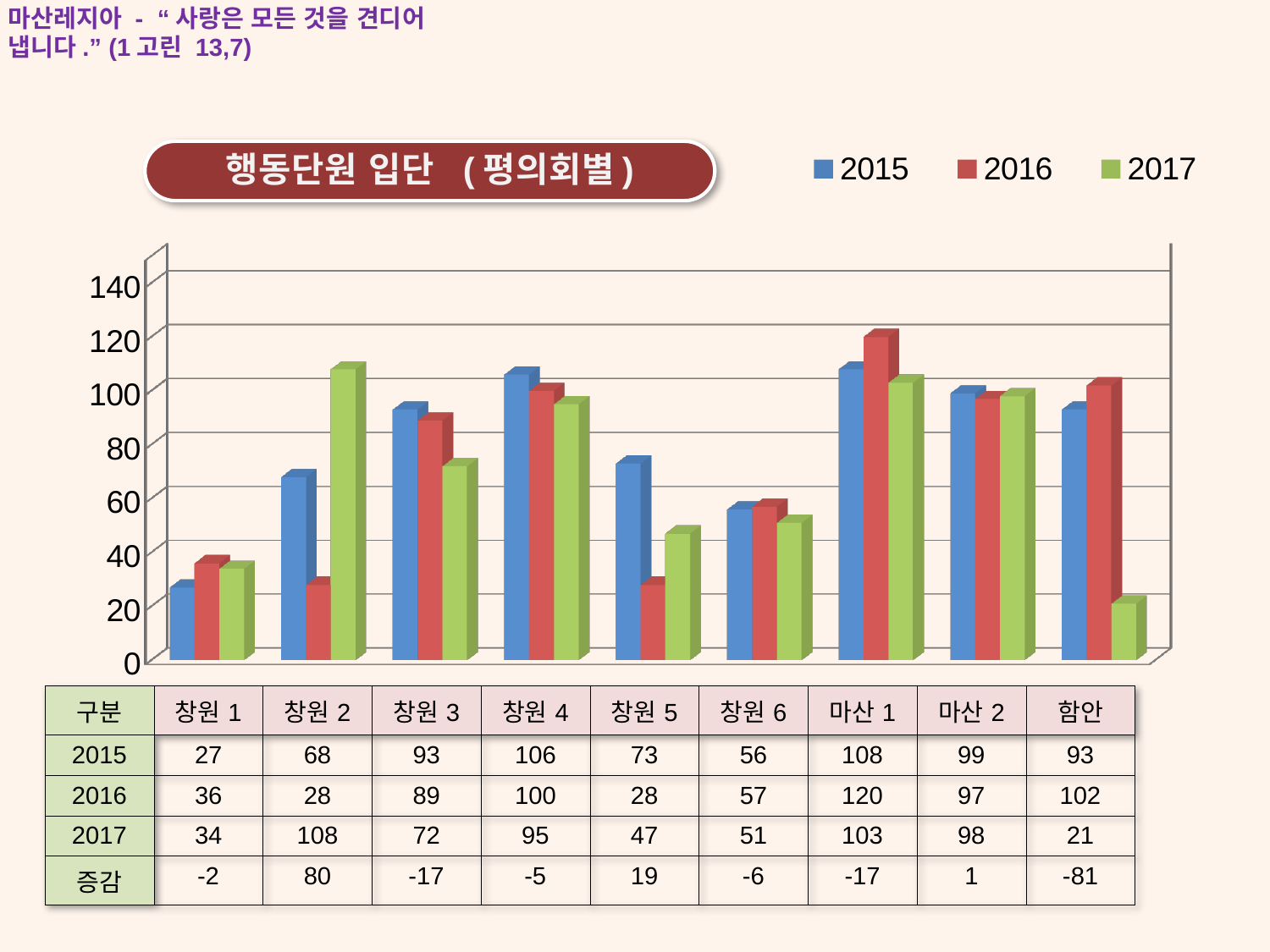

마산레지아 -  “사랑은 모든 것을 견디어 냅니다.” (1고린 13,7)

[unsupported chart]

| 구분 | 창원1 | 창원2 | 창원3 | 창원4 | 창원5 | 창원6 | 마산1 | 마산2 | 함안 |
| --- | --- | --- | --- | --- | --- | --- | --- | --- | --- |
| 2015 | 27 | 68 | 93 | 106 | 73 | 56 | 108 | 99 | 93 |
| 2016 | 36 | 28 | 89 | 100 | 28 | 57 | 120 | 97 | 102 |
| 2017 | 34 | 108 | 72 | 95 | 47 | 51 | 103 | 98 | 21 |
| 증감 | -2 | 80 | -17 | -5 | 19 | -6 | -17 | 1 | -81 |